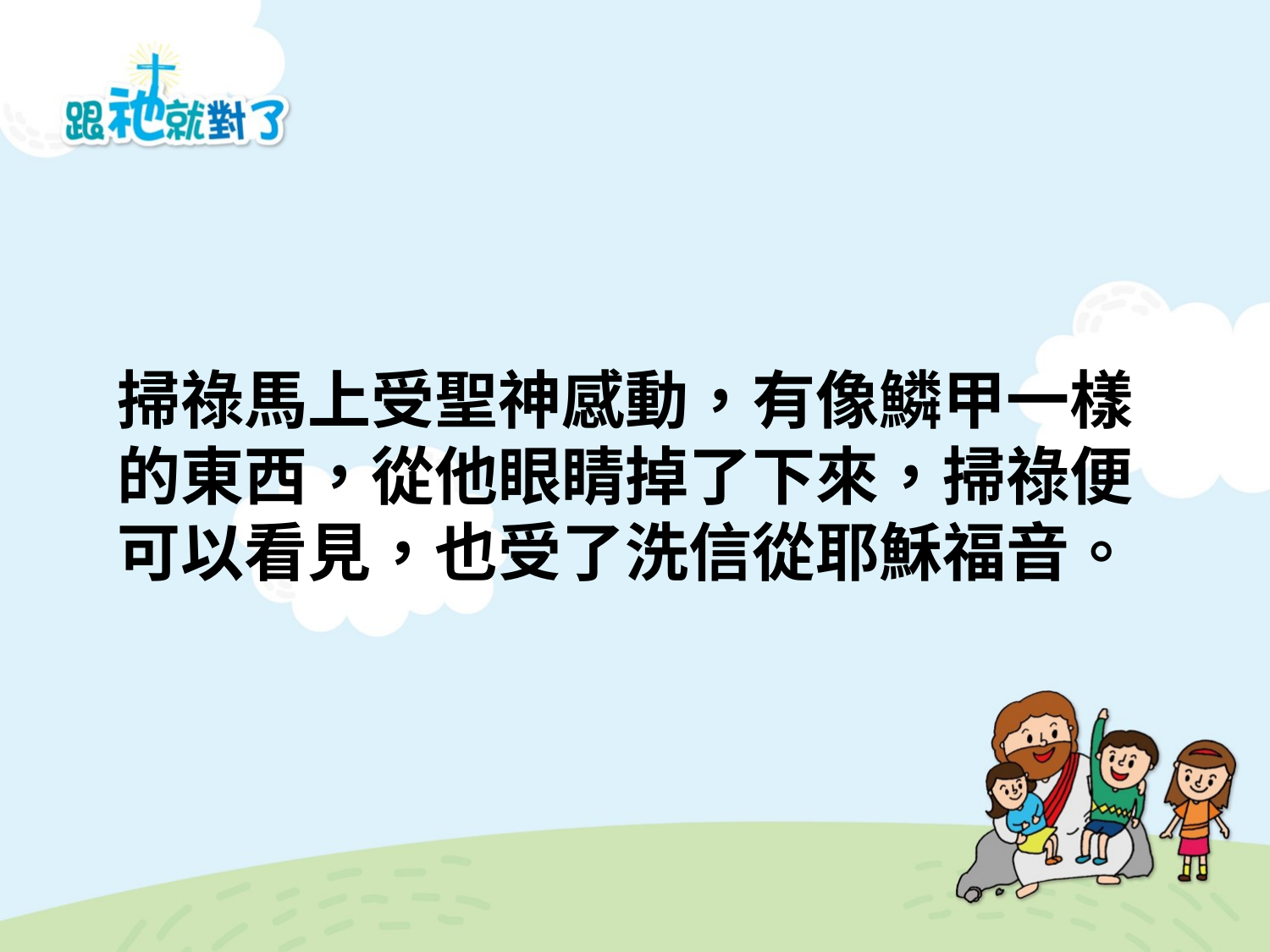

掃祿馬上受聖神感動，有像鱗甲一樣的東西，從他眼睛掉了下來，掃祿便可以看見，也受了洗信從耶穌福音。